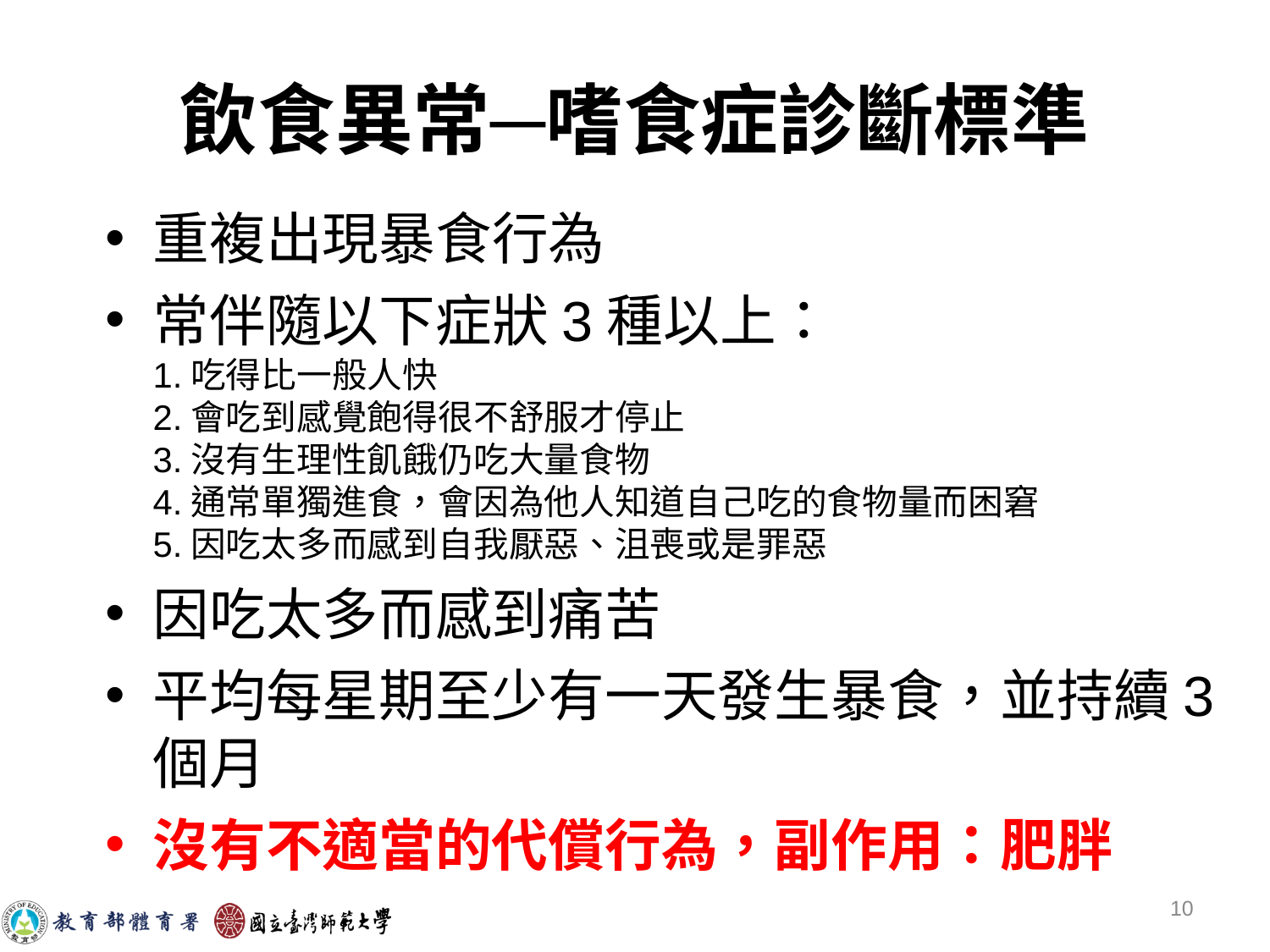

# 飲食異常─嗜食症診斷標準
重複出現暴食行為
常伴隨以下症狀3種以上：
1.吃得比一般人快
2.會吃到感覺飽得很不舒服才停止
3.沒有生理性飢餓仍吃大量食物
4.通常單獨進食，會因為他人知道自己吃的食物量而困窘
5.因吃太多而感到自我厭惡、沮喪或是罪惡
因吃太多而感到痛苦
平均每星期至少有一天發生暴食，並持續3個月
沒有不適當的代償行為，副作用：肥胖
10